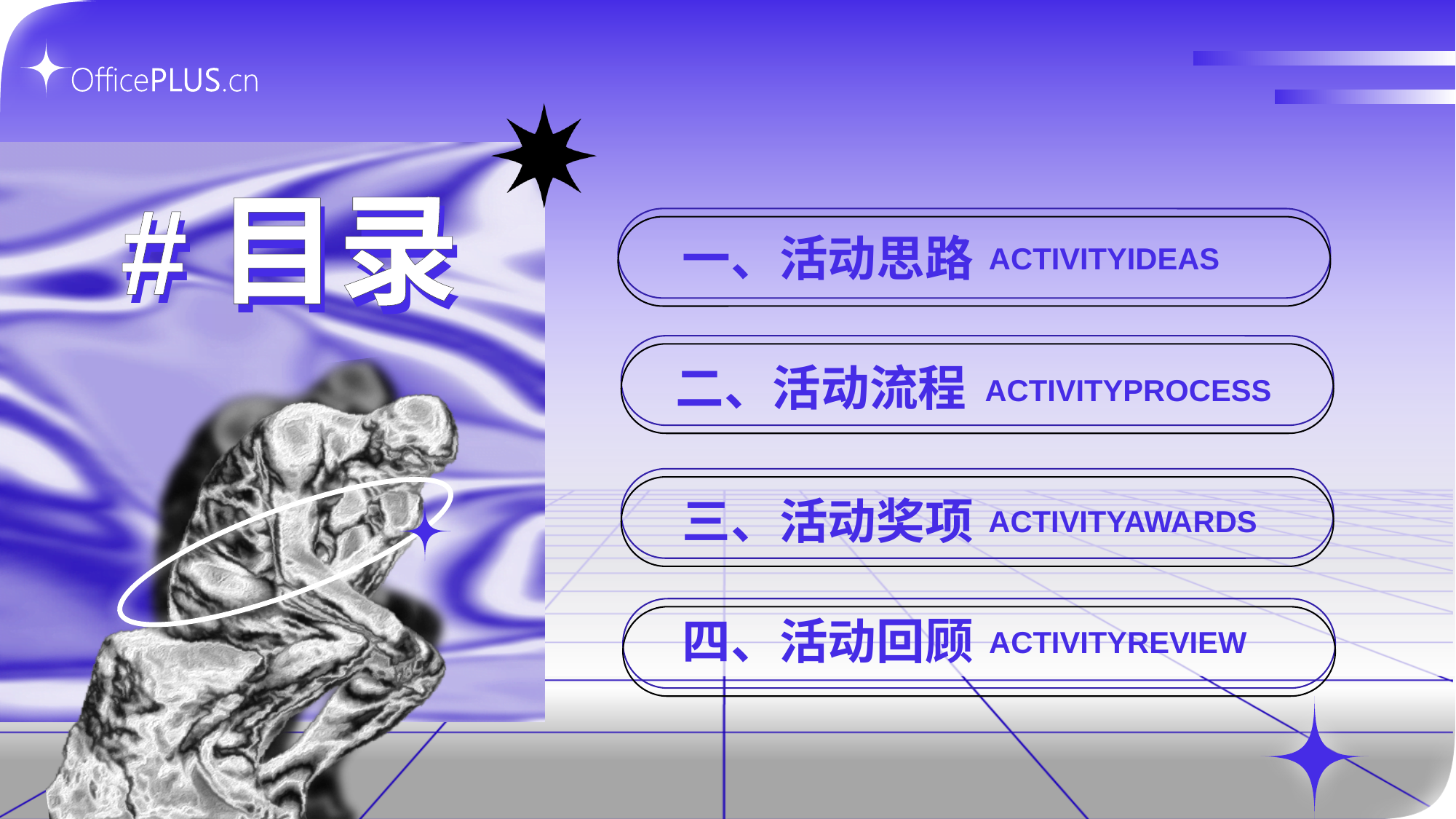

一、活动思路
ACTIVITYIDEAS
二、活动流程
ACTIVITYPROCESS
三、活动奖项
ACTIVITYAWARDS
四、活动回顾
ACTIVITYREVIEW